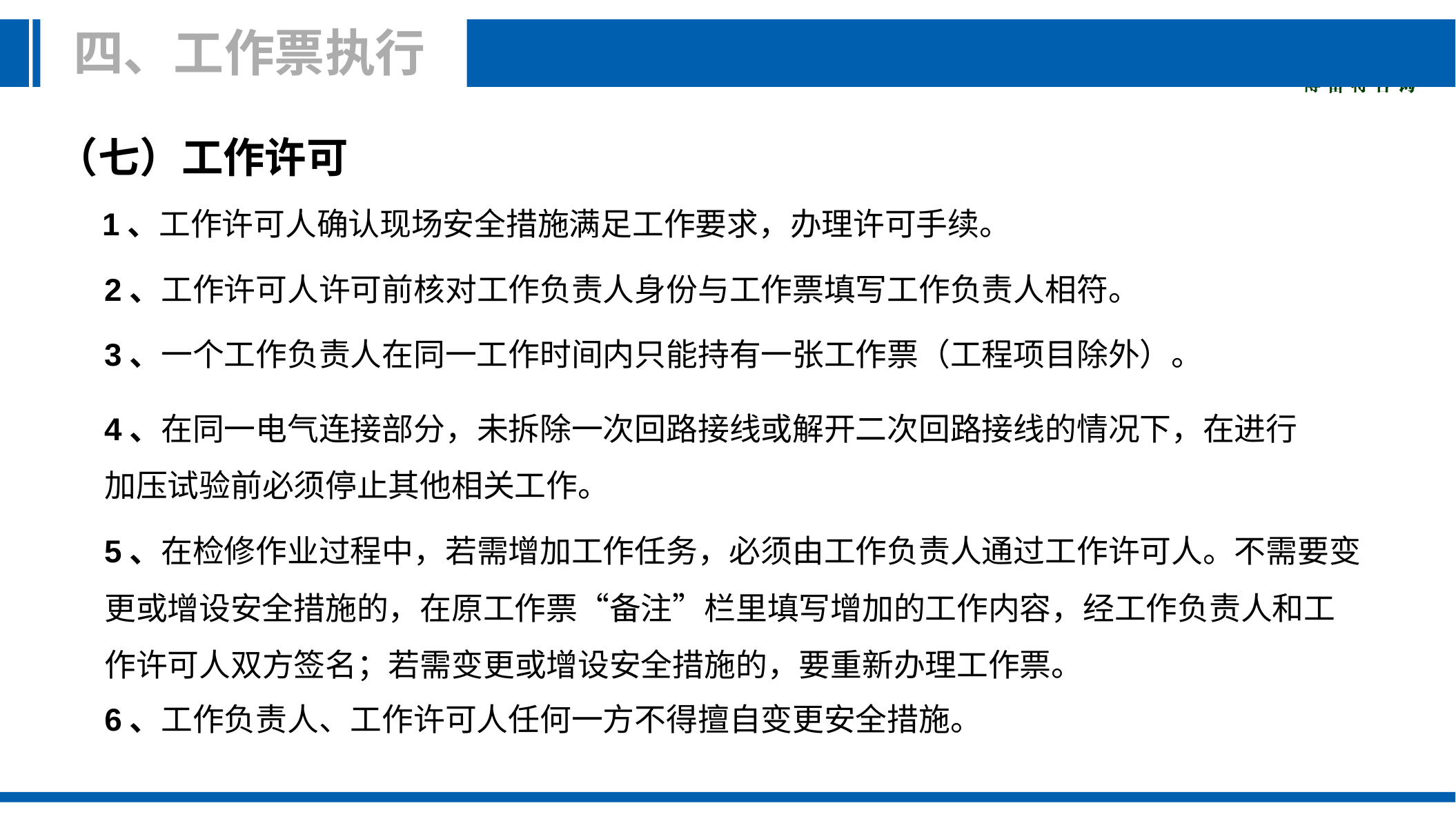

四、工作票执行
 （七）工作许可
1、工作许可人确认现场安全措施满足工作要求，办理许可手续。
2、工作许可人许可前核对工作负责人身份与工作票填写工作负责人相符。
3、一个工作负责人在同一工作时间内只能持有一张工作票（工程项目除外）。
4、在同一电气连接部分，未拆除一次回路接线或解开二次回路接线的情况下，在进行加压试验前必须停止其他相关工作。
5、在检修作业过程中，若需增加工作任务，必须由工作负责人通过工作许可人。不需要变更或增设安全措施的，在原工作票“备注”栏里填写增加的工作内容，经工作负责人和工作许可人双方签名；若需变更或增设安全措施的，要重新办理工作票。
6、工作负责人、工作许可人任何一方不得擅自变更安全措施。